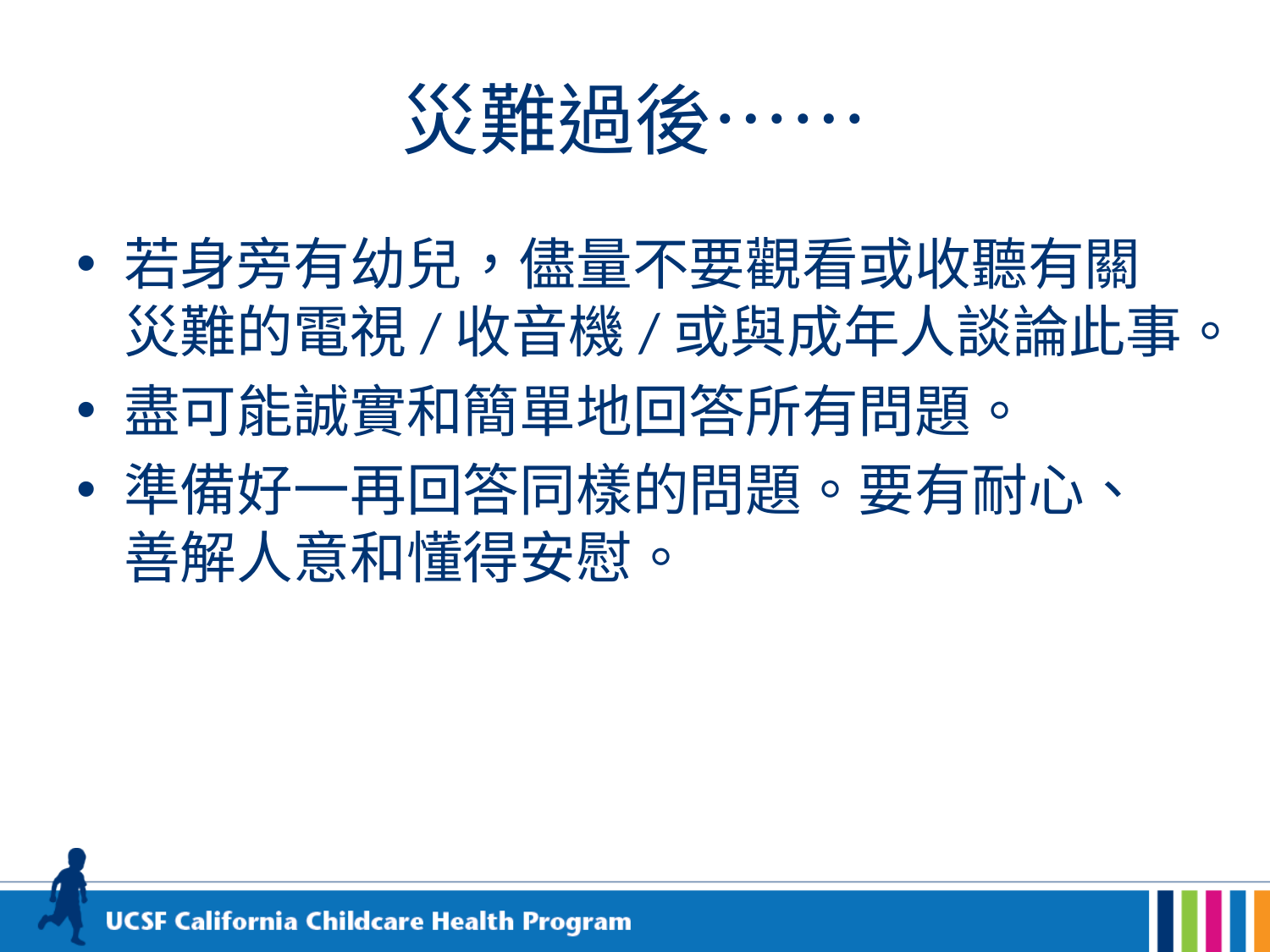

# 災難過後……
若身旁有幼兒，儘量不要觀看或收聽有關災難的電視/收音機/或與成年人談論此事。
盡可能誠實和簡單地回答所有問題。
準備好一再回答同樣的問題。要有耐心、善解人意和懂得安慰。